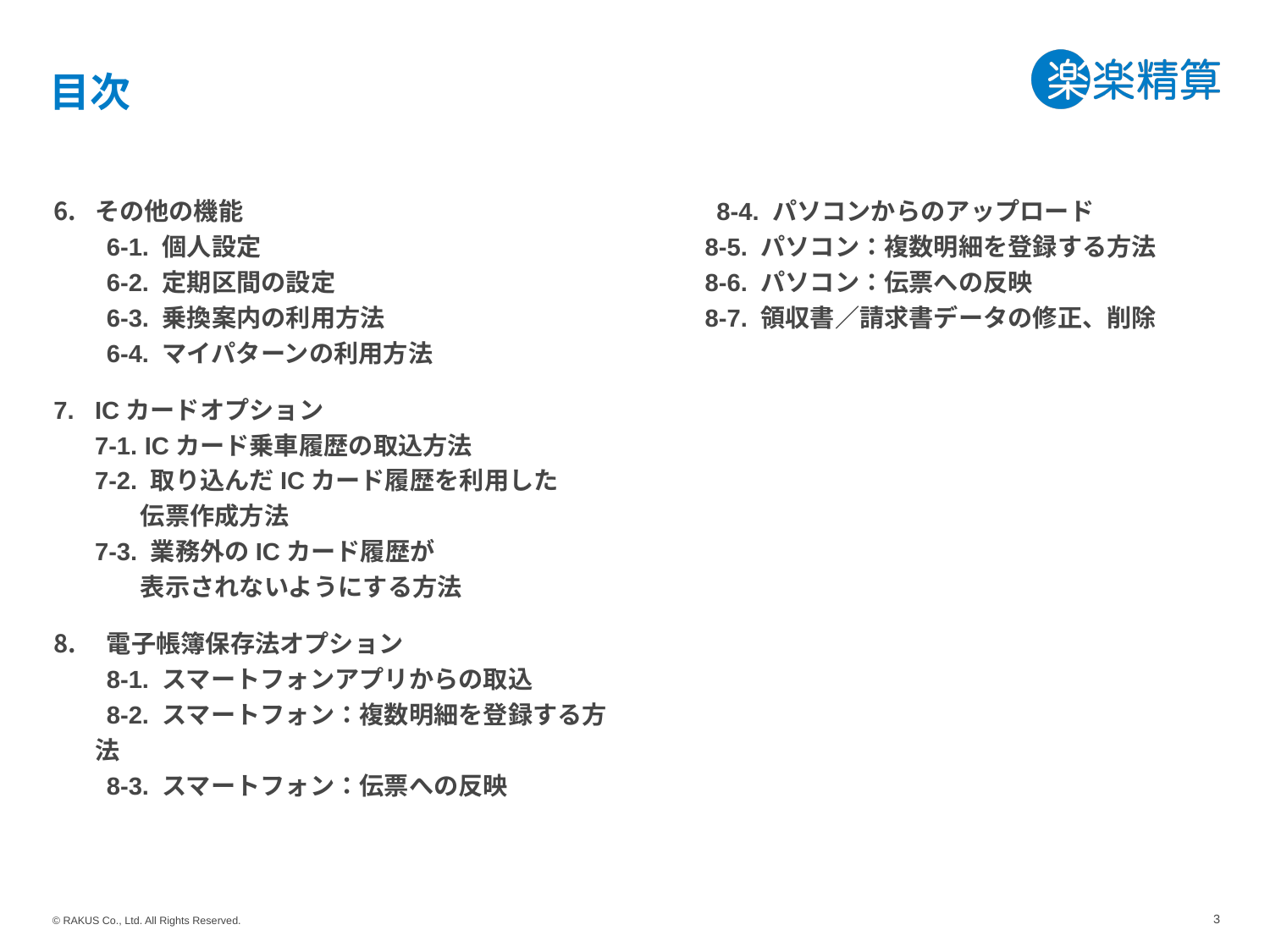

# 目次
その他の機能
 6-1. 個人設定
 6-2. 定期区間の設定
 6-3. 乗換案内の利用方法
 6-4. マイパターンの利用方法
ICカードオプション
7-1. ICカード乗車履歴の取込方法
7-2. 取り込んだICカード履歴を利用した
        伝票作成方法
7-3. 業務外のICカード履歴が
        表示されないようにする方法
 電子帳簿保存法オプション
 8-1. スマートフォンアプリからの取込
 8-2. スマートフォン：複数明細を登録する方法
 8-3. スマートフォン：伝票への反映
 8-4. パソコンからのアップロード
8-5. パソコン：複数明細を登録する方法
8-6. パソコン：伝票への反映
8-7. 領収書／請求書データの修正、削除
3